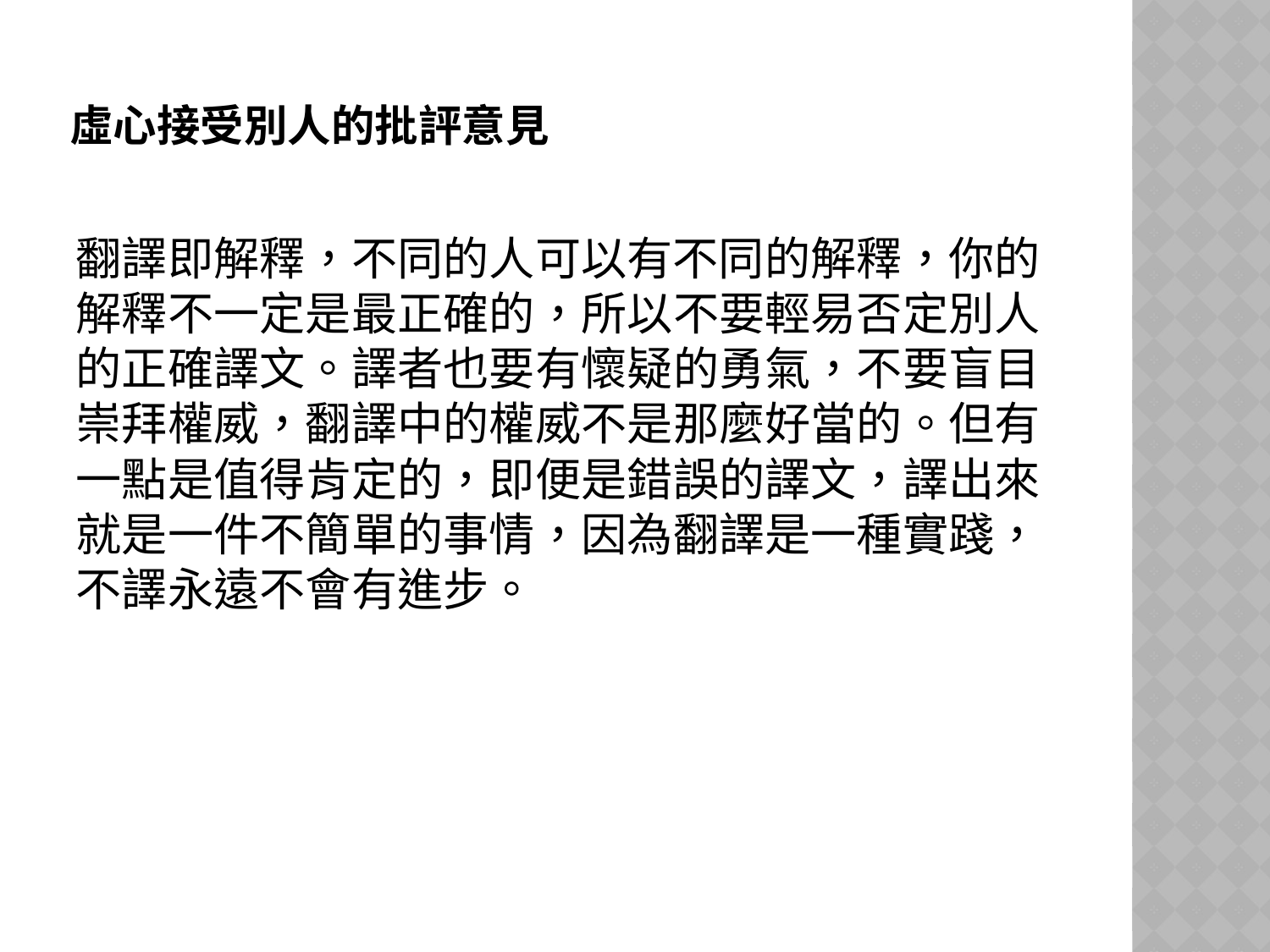

# 虛心接受別人的批評意見
翻譯即解釋，不同的人可以有不同的解釋，你的解釋不一定是最正確的，所以不要輕易否定別人的正確譯文。譯者也要有懷疑的勇氣，不要盲目崇拜權威，翻譯中的權威不是那麼好當的。但有一點是值得肯定的，即便是錯誤的譯文，譯出來就是一件不簡單的事情，因為翻譯是一種實踐，不譯永遠不會有進步。